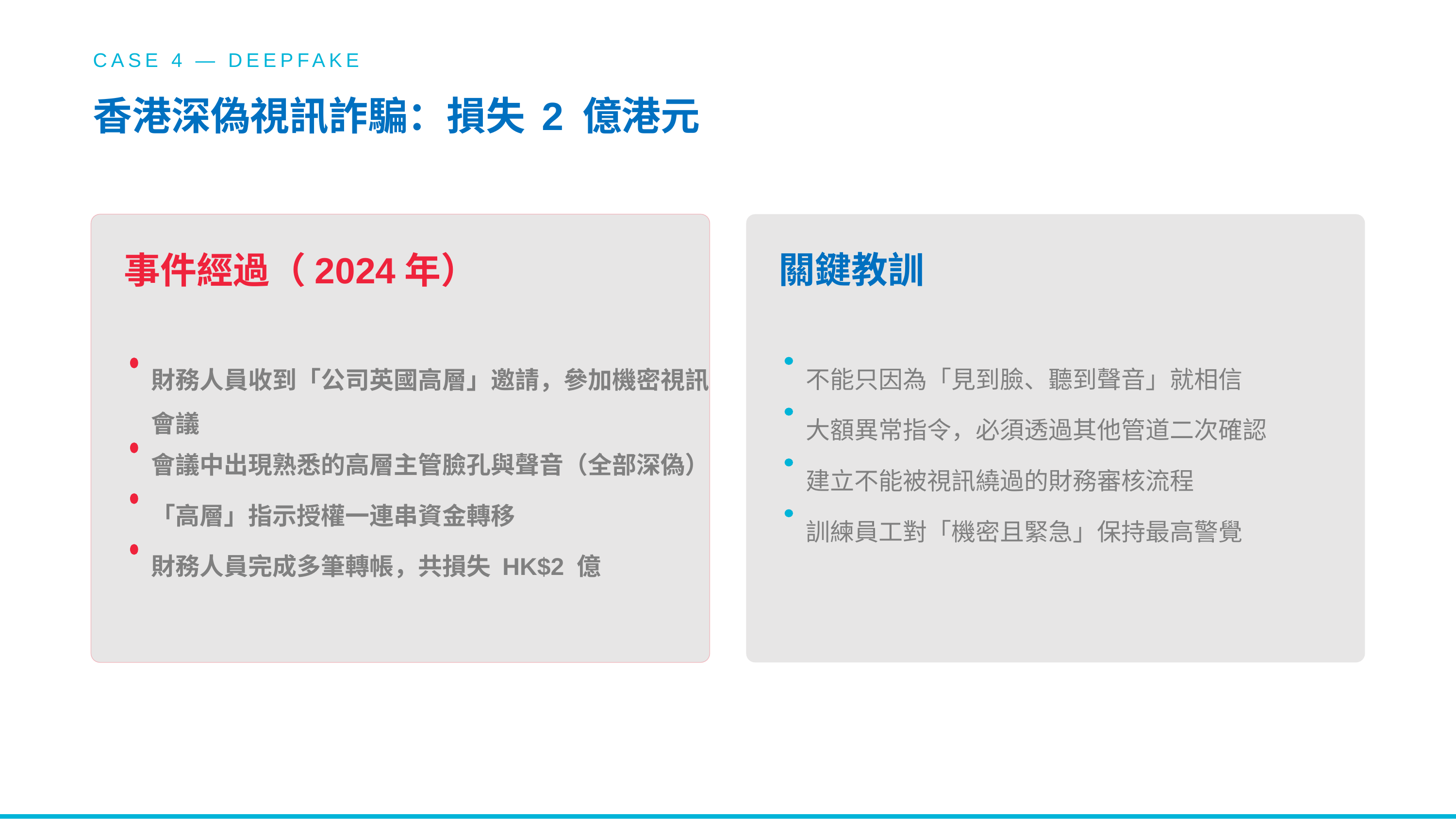

CASE 4 — DEEPFAKE
香港深偽視訊詐騙：損失 2 億港元

關鍵教訓
事件經過（2024年）
不能只因為「見到臉、聽到聲音」就相信
財務人員收到「公司英國高層」邀請，參加機密視訊會議

大額異常指令，必須透過其他管道二次確認

會議中出現熟悉的高層主管臉孔與聲音（全部深偽）

建立不能被視訊繞過的財務審核流程

「高層」指示授權一連串資金轉移

訓練員工對「機密且緊急」保持最高警覺

財務人員完成多筆轉帳，共損失 HK$2 億